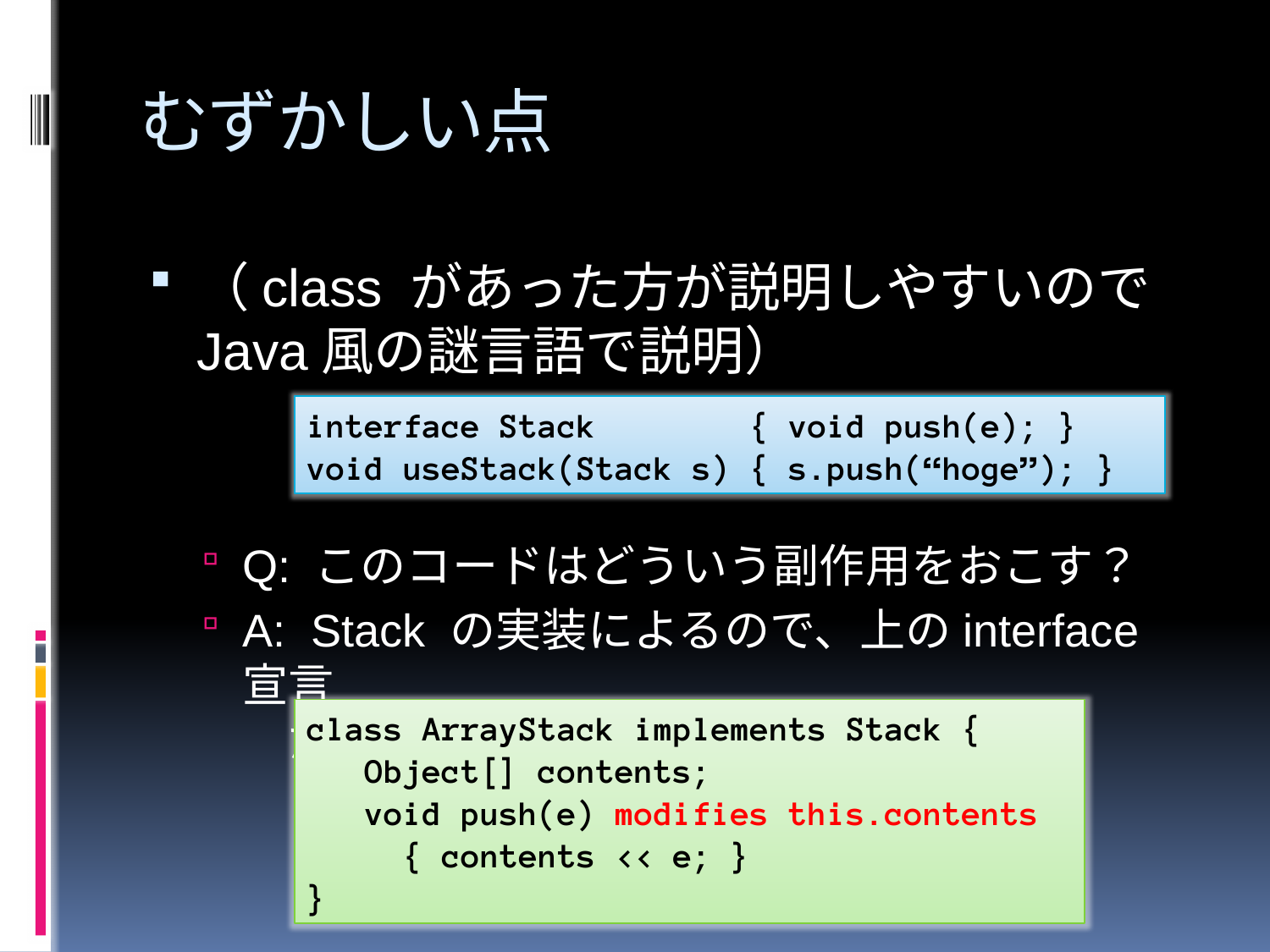

# むずかしい点
（class があった方が説明しやすいので
Java風の謎言語で説明）

Q: このコードはどういう副作用をおこす？
A:  Stack の実装によるので、上のinterface宣言
　だけでは解析のしようがない
interface Stack        { void push(e); }
void useStack(Stack s) { s.push(“hoge”); }
class ArrayStack implements Stack {
   Object[] contents;
   void push(e) modifies this.contents
     { contents << e; }
}